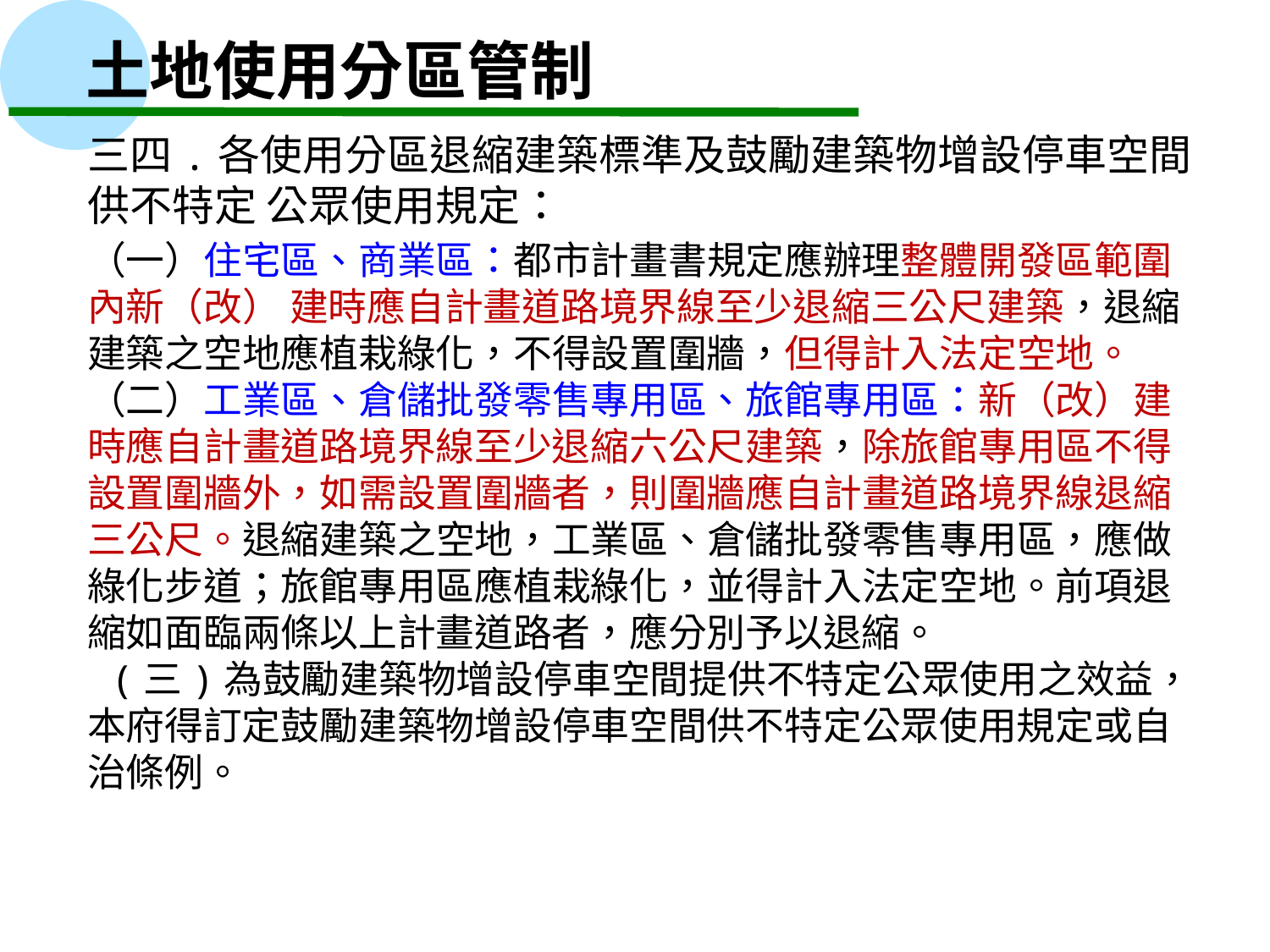

土地使用分區管制

三四.各使用分區退縮建築標準及鼓勵建築物增設停車空間供不特定 公眾使用規定：
（一）住宅區、商業區：都市計畫書規定應辦理整體開發區範圍內新（改） 建時應自計畫道路境界線至少退縮三公尺建築，退縮建築之空地應植栽綠化，不得設置圍牆，但得計入法定空地。
（二）工業區、倉儲批發零售專用區、旅館專用區：新（改）建時應自計畫道路境界線至少退縮六公尺建築，除旅館專用區不得設置圍牆外，如需設置圍牆者，則圍牆應自計畫道路境界線退縮三公尺。退縮建築之空地，工業區、倉儲批發零售專用區，應做綠化步道；旅館專用區應植栽綠化，並得計入法定空地。前項退縮如面臨兩條以上計畫道路者，應分別予以退縮。
 (三)為鼓勵建築物增設停車空間提供不特定公眾使用之效益，本府得訂定鼓勵建築物增設停車空間供不特定公眾使用規定或自治條例。